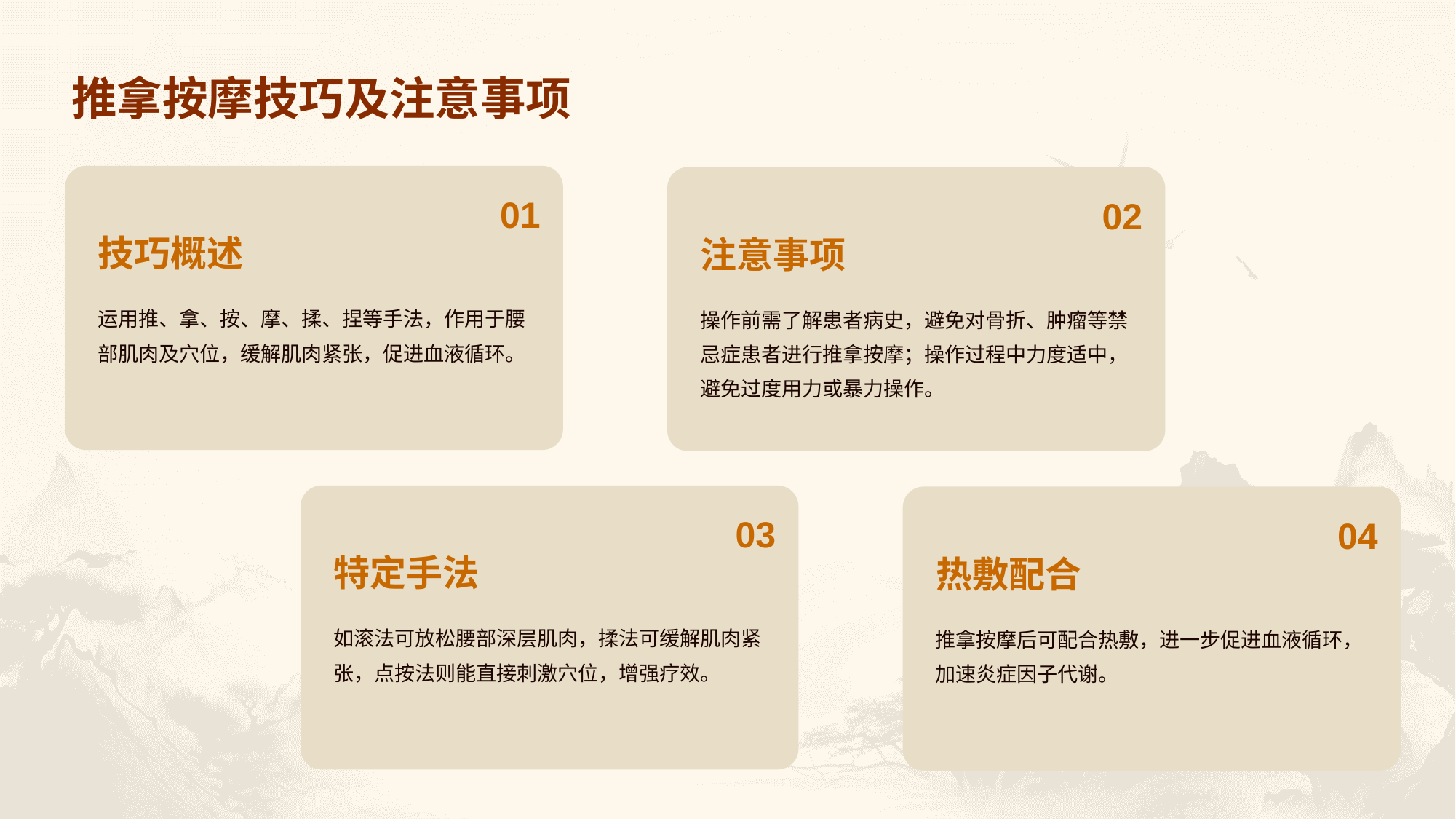

推拿按摩技巧及注意事项

01
02
技巧概述
注意事项
运用推、拿、按、摩、揉、捏等手法，作用于腰部肌肉及穴位，缓解肌肉紧张，促进血液循环。
操作前需了解患者病史，避免对骨折、肿瘤等禁忌症患者进行推拿按摩；操作过程中力度适中，避免过度用力或暴力操作。

03
04
特定手法
热敷配合
如滚法可放松腰部深层肌肉，揉法可缓解肌肉紧张，点按法则能直接刺激穴位，增强疗效。
推拿按摩后可配合热敷，进一步促进血液循环，加速炎症因子代谢。